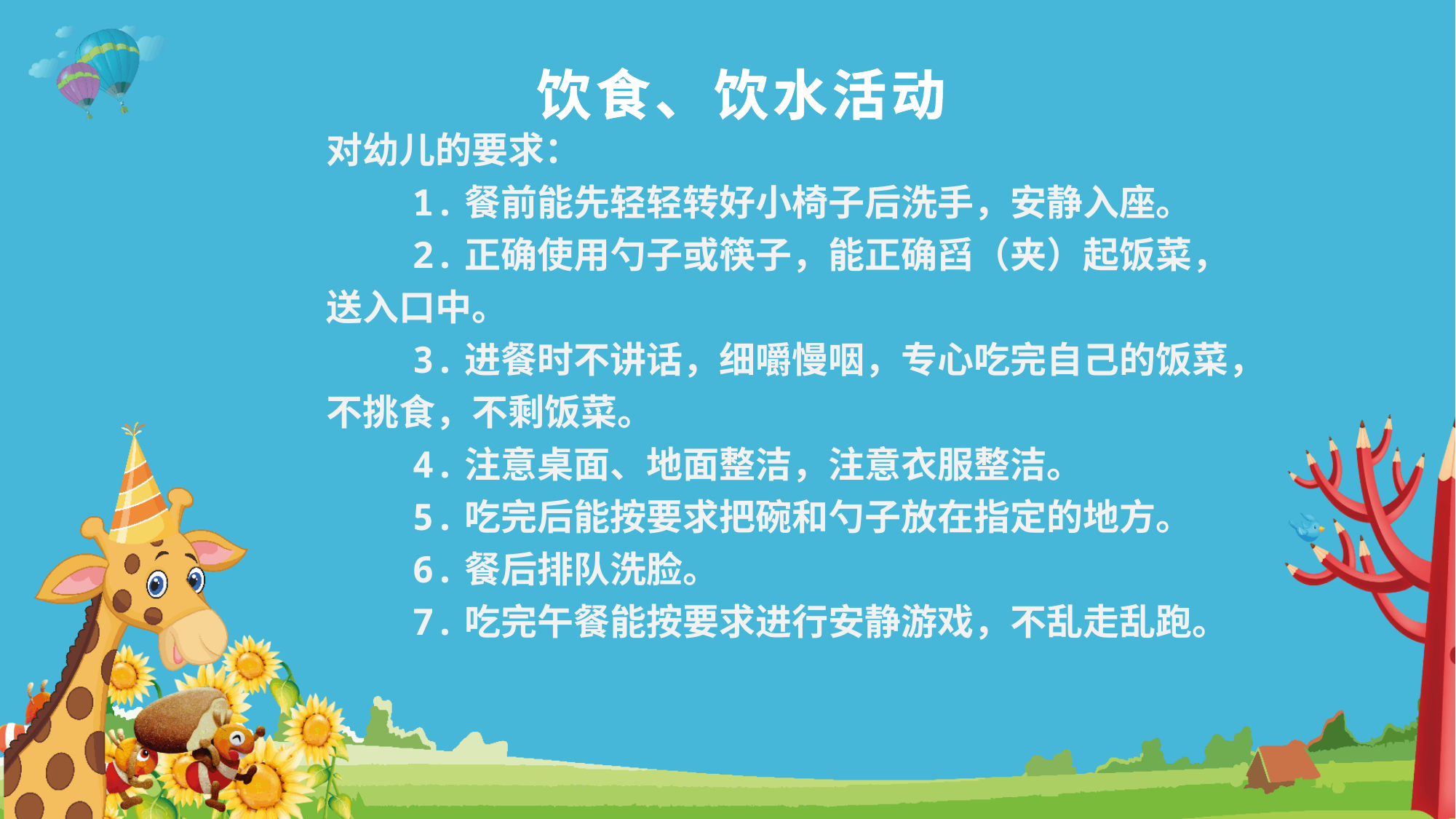

饮食、饮水活动
对幼儿的要求：
1.餐前能先轻轻转好小椅子后洗手，安静入座。
2.正确使用勺子或筷子，能正确舀（夹）起饭菜，送入口中。
3.进餐时不讲话，细嚼慢咽，专心吃完自己的饭菜，不挑食，不剩饭菜。
4.注意桌面、地面整洁，注意衣服整洁。
5.吃完后能按要求把碗和勺子放在指定的地方。
6.餐后排队洗脸。
7.吃完午餐能按要求进行安静游戏，不乱走乱跑。